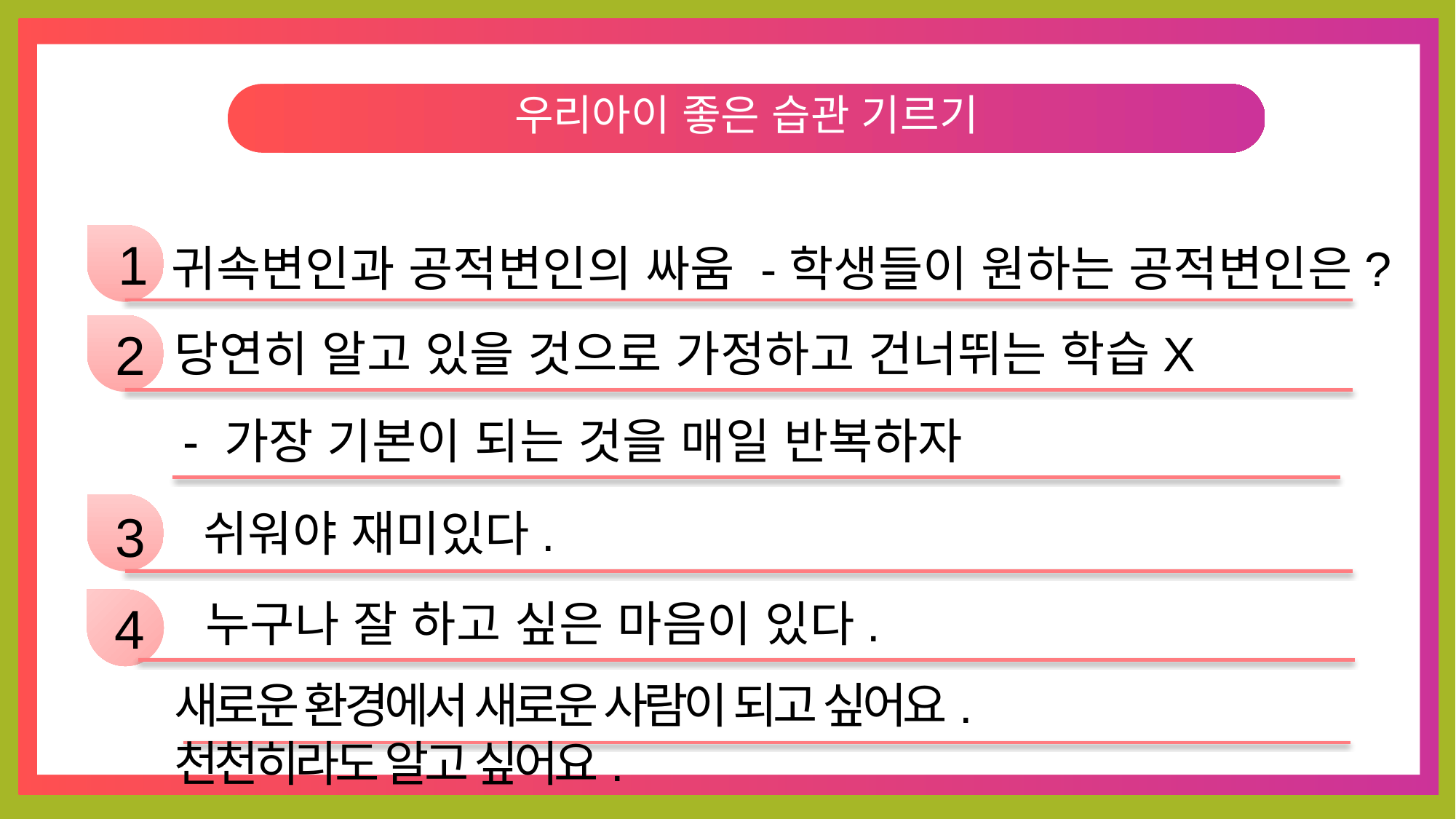

우리아이 좋은 습관 기르기

1
귀속변인과 공적변인의 싸움 -학생들이 원하는 공적변인은?

2
당연히 알고 있을 것으로 가정하고 건너뛰는 학습X
- 가장 기본이 되는 것을 매일 반복하자

3
쉬워야 재미있다.
누구나 잘 하고 싶은 마음이 있다.

4
 새로운 환경에서 새로운 사람이 되고 싶어요.
 천천히라도 알고 싶어요.